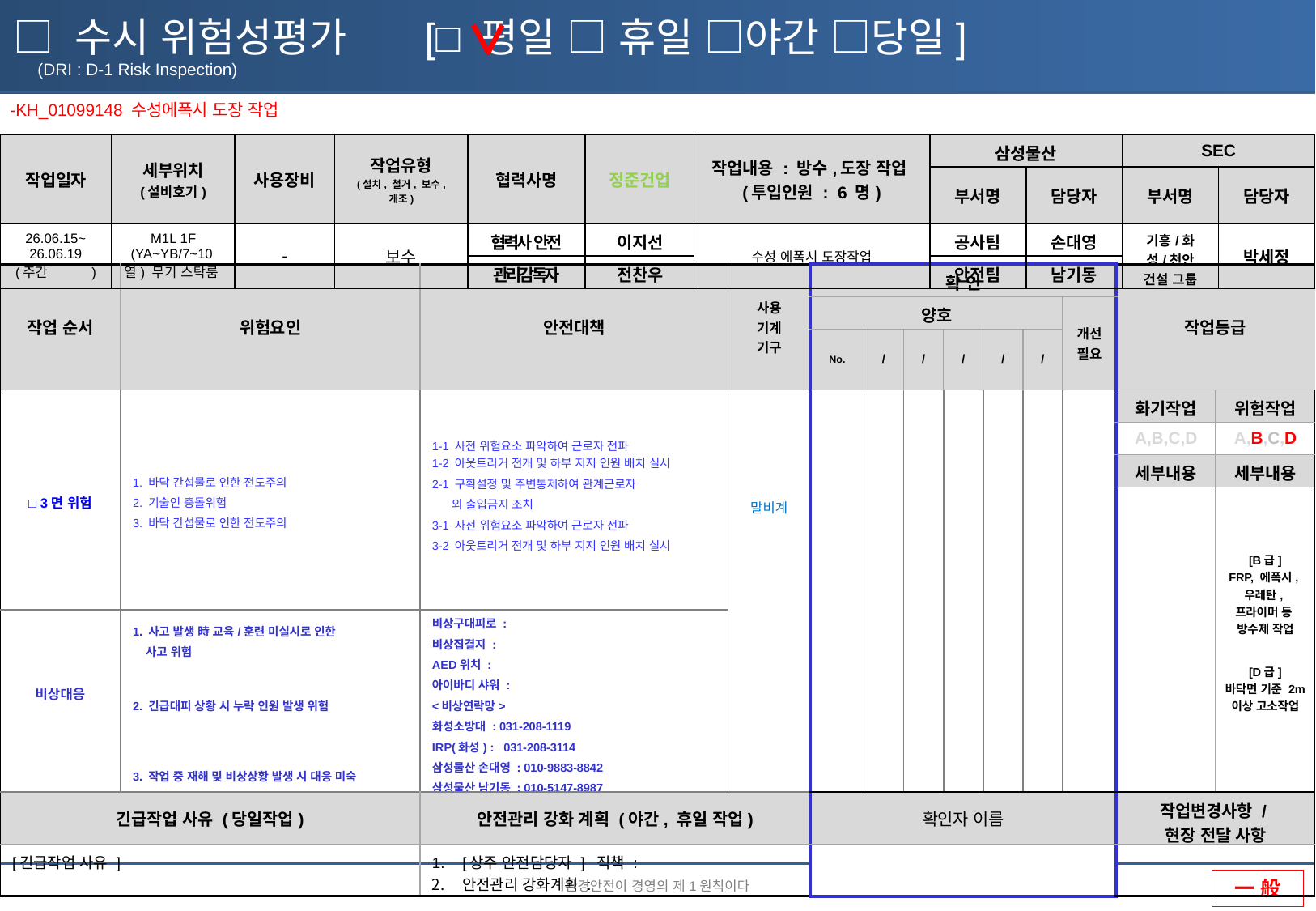

□ 수시 위험성평가      [□ 평일 □ 휴일 □야간 □당일]

(DRI : D-1 Risk Inspection)
-KH_01099148 수성에폭시 도장 작업

| 작업일자 | 세부위치 (설비호기) | 사용장비 | 작업유형 (설치, 철거, 보수, 개조) | 협력사명 | 정준건업 | 작업내용 : 방수,도장 작업(투입인원 : 6 명) | 삼성물산 |  | SEC |  |
| --- | --- | --- | --- | --- | --- | --- | --- | --- | --- | --- |
|  |  |  |  |  |  |  | 부서명 | 담당자 | 부서명 | 담당자 |
| 26.06.15~ 26.06.19 (주간, 야간) | M1L 1F (YA~YB/7~10열) 무기 스탁룸 | - | 보수 | 협력사 안전 | 이지선 | 수성 에폭시 도장작업 | 공사팀 | 손대영 | 기흥/화성/천안 건설 그룹 | 박세정 |
|  |  |  |  | 관리감독자 | 전찬우 |  | 안전팀 | 남기동 |  |  |
| 작업 순서 | 위험요인 | 안전대책 | 사용 기계 기구 | 확 인 |  |  |  |  |  |  | 작업등급 |  |
| --- | --- | --- | --- | --- | --- | --- | --- | --- | --- | --- | --- | --- |
|  |  |  |  | 양호 |  |  |  |  |  | 개선 필요 |  |  |
|  |  |  |  | No. | / | / | / | / | / |  |  |  |
| □ 3면 위험 | 1. 바닥 간섭물로 인한 전도주의 2. 기술인 충돌위험 3. 바닥 간섭물로 인한 전도주의 | 1-1 사전 위험요소 파악하여 근로자 전파 1-2 아웃트리거 전개 및 하부 지지 인원 배치 실시 2-1 구획설정 및 주변통제하여 관계근로자 외 출입금지 조치 3-1 사전 위험요소 파악하여 근로자 전파 3-2 아웃트리거 전개 및 하부 지지 인원 배치 실시 | 말비계 |  |  |  |  |  |  |  | 화기작업 | 위험작업 |
|  |  |  |  |  |  |  |  |  |  |  | A,B,C,D | A,B,C,D |
| 1. TBM 활동 | 1-1. 건강상태 미확인으로 인한 사고위험 1-2. 작업전 스트레칭 미 실시로 인한 근골격계 위험 1-3. 복장 / 개인보호구 착용 불량으로 인한 사고위험 1-4. 비상 시 대책 미숙지로 인한 초기 대응 지연 1-5. 작업내용 미 숙지, SOP 미 숙지에 따른 작업 間 안전사고 발생 위험 1-6. 전기공도구 상태 불량으로 인한 감전위험 | 1-1. 음주 여부 / 건강상태 및 특이사항 확인 후 작업진행 1-2. TBM시 스트레칭 및 사전 운동 실시 1-3. 표준복장 착용 (안전모, 안전화, 각반, 안전밸트) ※ 팔,다리 노출 없을 것 작성특성에 맞는 특수 보호구 착용 (보안경, 마스크 등, DS부문 보호구착용기준 준수) 1-4. 비상 집결지 및 작업구간 비상대피로 / 비상연락망 / AED위치 / 아이,바디샤워 위치 숙지 1-5. 당일 작업내용 작업 근로자에게 내용 전달, SOP ,DRI, 위험성평가에 따른 작업시 위험관리 대책 공유, 유해 화학물질사용시 MSDS 확인 후 주의사항 등 교육 1-6. 사용 전 점검 실시 및 해당 월 인증마크를 부착 확인, 케이블 피복 상태를 확인 ( 손상 시 수리 또는 교체) | A형 말비계 말비계 컷쏘 전동드릴 타정총 수공구 대차 |  |  |  |  |  |  |  | 세부내용 | 세부내용 |
|  |  |  |  |  |  |  |  |  |  |  |  | [B급] FRP, 에폭시, 우레탄, 프라이머 등 방수제 작업 [D급] 바닥면 기준 2m 이상 고소작업 |
| 비상대응 | 1. 사고 발생 時 교육/훈련 미실시로 인한 사고 위험 2. 긴급대피 상황 시 누락 인원 발생 위험 3. 작업 중 재해 및 비상상황 발생 시 대응 미숙 | 비상구대피로 : 비상집결지 : AED위치 : 아이바디 샤워 : <비상연락망> 화성소방대 : 031-208-1119 IRP(화성) : 031-208-3114 삼성물산 손대영 : 010-9883-8842 삼성물산 남기동 : 010-5147-8987 전찬우(정준건업) : 010-2012-2630 |  |  |  |  |  |  |  |  |  |  |
| 긴급작업 사유 (당일작업) |  | 안전관리 강화 계획 (야간, 휴일 작업) |  | 확인자 이름 |  |  |  |  |  |  | 작업변경사항 / 현장 전달 사항 |  |
| [긴급작업 사유 ] |  | [상주 안전담당자 ] 직책 : 안전관리 강화계획 : |  |  |  |  |  |  |  |  |  |  |